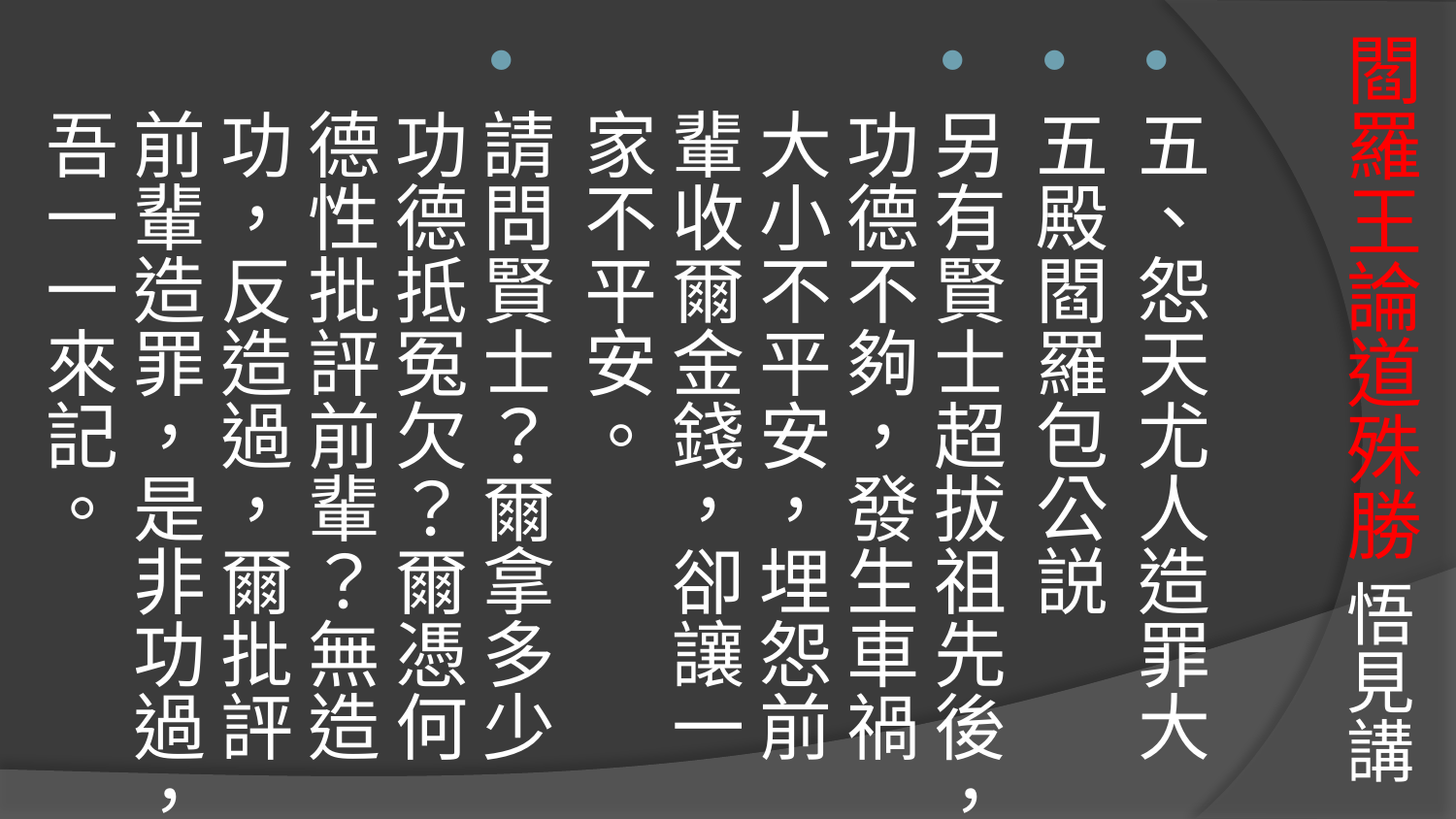

# 閻羅王論道殊勝 悟見講
五、怨天尤人造罪大
五殿閻羅包公説
另有賢士超拔祖先後，功德不夠，發生車禍大小不平安，埋怨前輩收爾金錢，卻讓一家不平安。
請問賢士？爾拿多少功德抵冤欠？爾憑何德性批評前輩？無造功，反造過，爾批評前輩造罪，是非功過，吾一一來記。